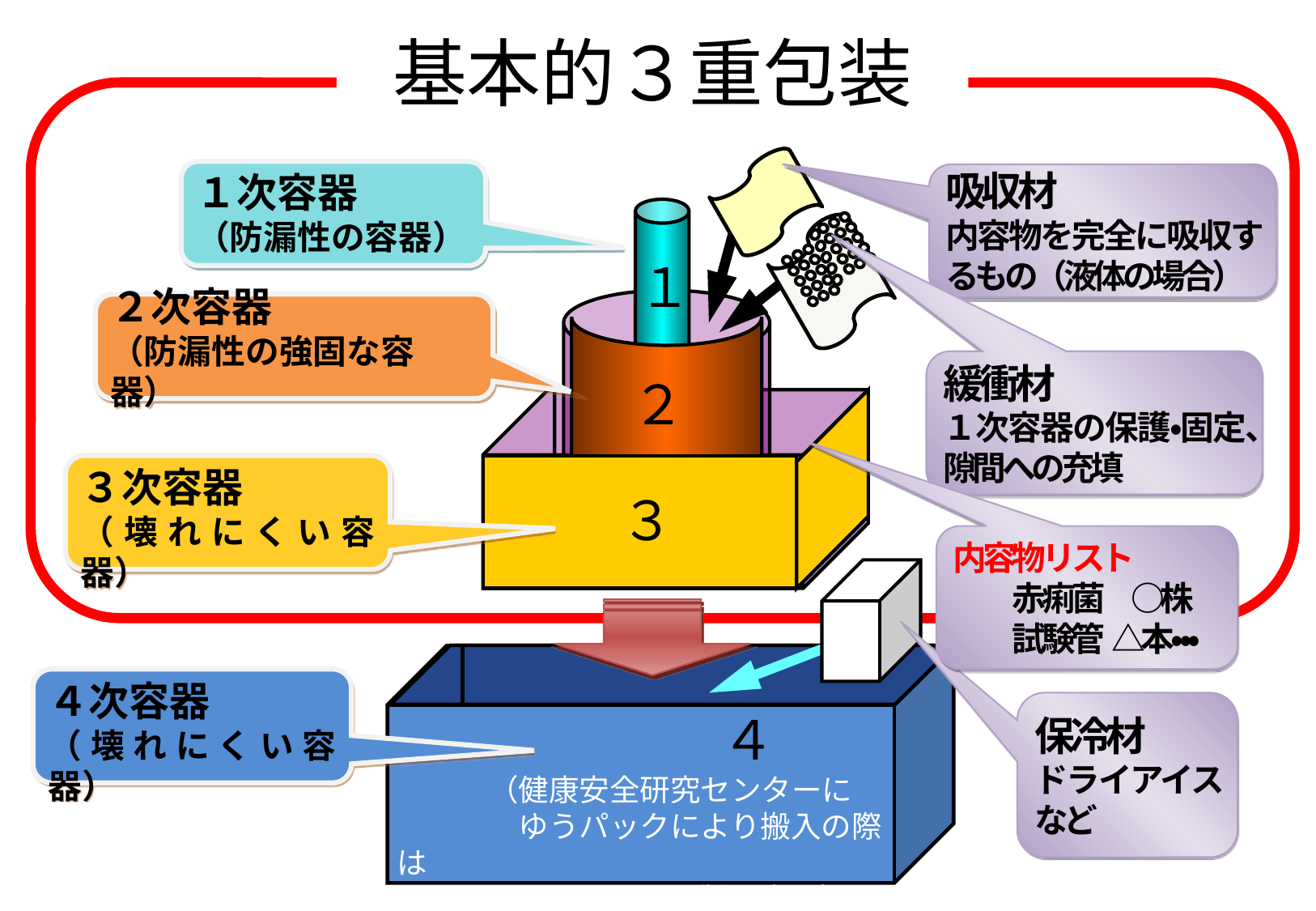

# 基本的３重包装

１次容器
（防漏性の容器）
吸収材
内容物を完全に吸収するもの（液体の場合）

１

２

３

２次容器
（防漏性の強固な容器）
緩衝材
１次容器の保護・固定、
隙間への充填
３次容器
（壊れにくい容器）
内容物リスト
　　赤痢菌　○株
　　試験管   △本・・・

　　　　　　４
　　　（健康安全研究センターに
　　　　ゆうパックにより搬入の際は
　　　　ジュラルミン製の容器）
４次容器
（壊れにくい容器）
保冷材
ドライアイスなど